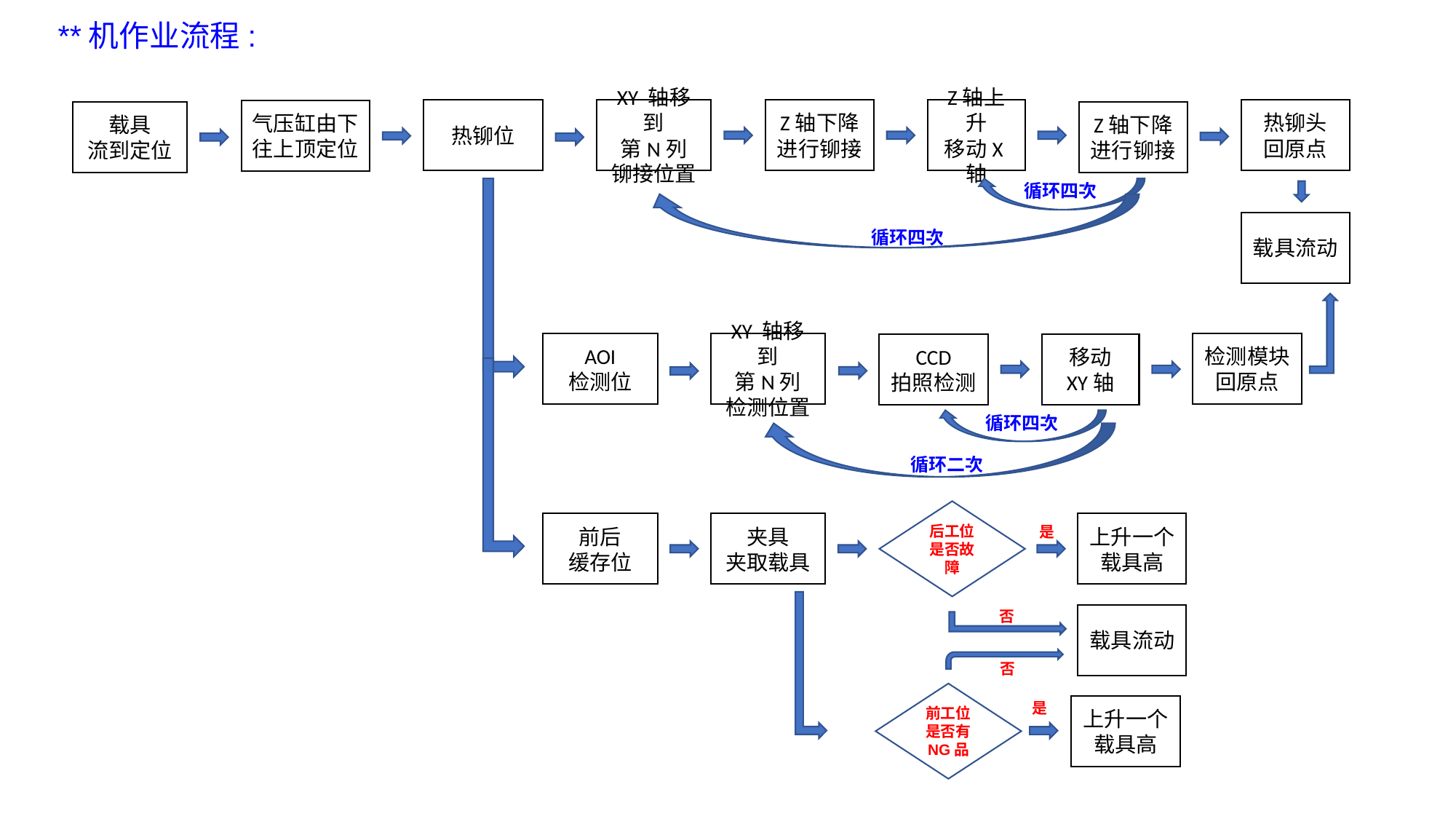

**机作业流程:
热铆头
回原点
Z轴上升
移动X轴
热铆位
XY 轴移到
第N列
铆接位置
Z轴下降
进行铆接
气压缸由下往上顶定位
Z轴下降
进行铆接
载具
流到定位

循环四次

载具流动
循环四次

AOI
检测位
XY 轴移到
第N列
检测位置
检测模块
回原点
移动
XY轴
CCD
拍照检测

循环四次

循环二次
后工位是否故障
上升一个
载具高
前后
缓存位
夹具
夹取载具
是

否
载具流动

否
前工位是否有
NG品
是
上升一个
载具高